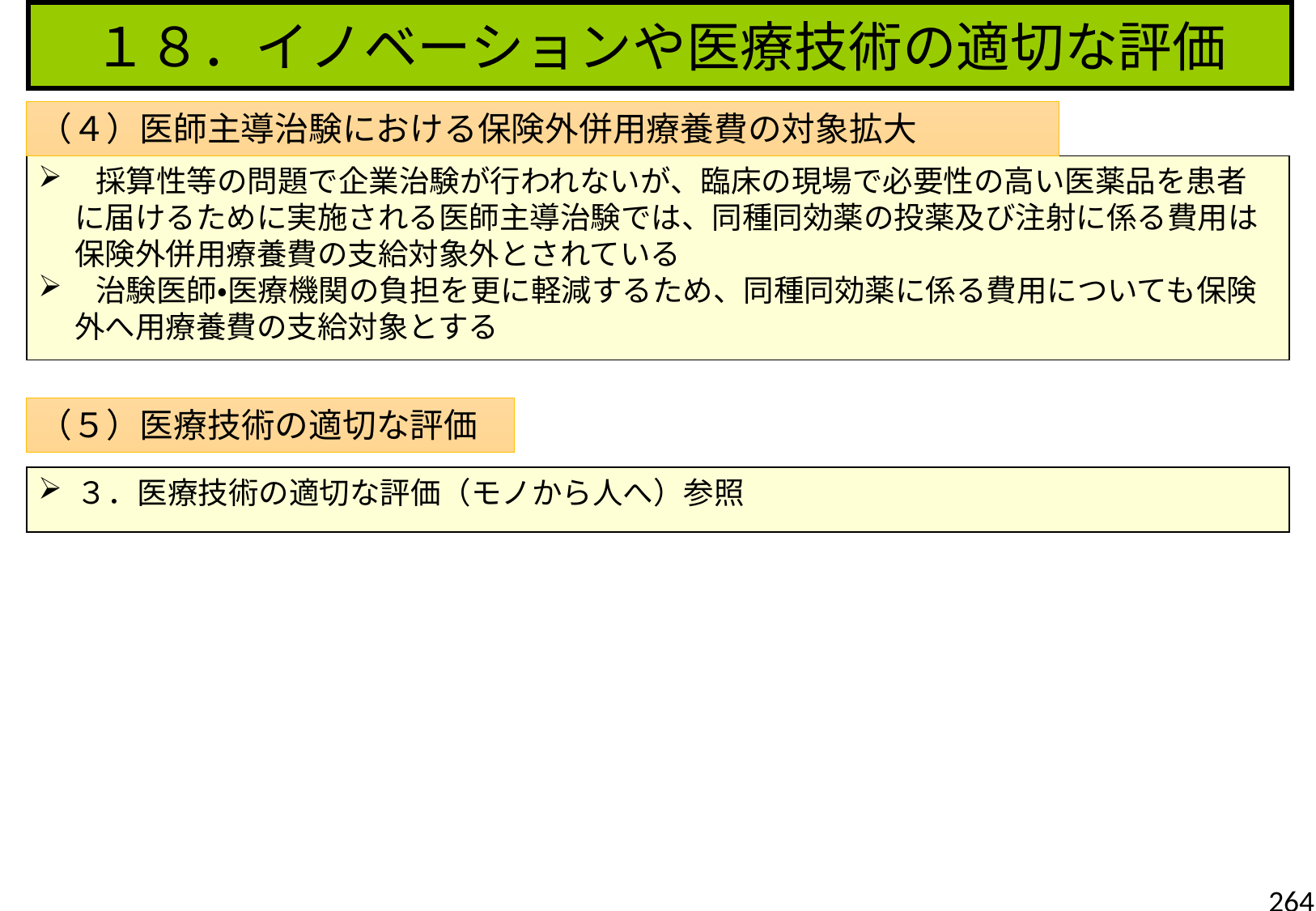

１８．イノベーションや医療技術の適切な評価
（４）医師主導治験における保険外併用療養費の対象拡大
  採算性等の問題で企業治験が行われないが、臨床の現場で必要性の高い医薬品を患者に届けるために実施される医師主導治験では、同種同効薬の投薬及び注射に係る費用は保険外併用療養費の支給対象外とされている
  治験医師・医療機関の負担を更に軽減するため、同種同効薬に係る費用についても保険外へ用療養費の支給対象とする

（５）医療技術の適切な評価
３．医療技術の適切な評価（モノから人へ）参照

264